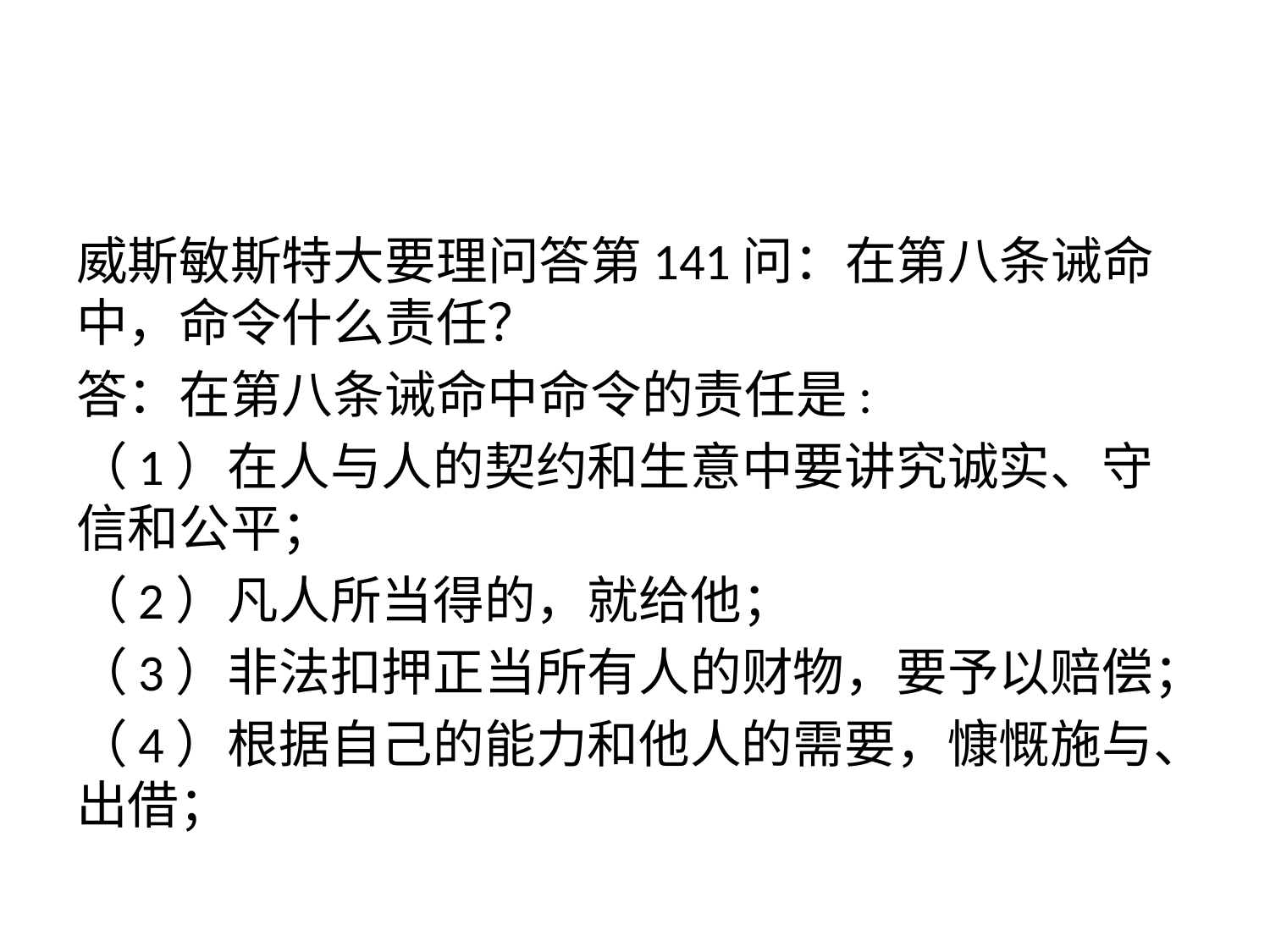

#
威斯敏斯特大要理问答第141问：在第八条诫命中，命令什么责任？
答：在第八条诫命中命令的责任是:
（1）在人与人的契约和生意中要讲究诚实、守信和公平；
（2）凡人所当得的，就给他；
（3）非法扣押正当所有人的财物，要予以赔偿；
（4）根据自己的能力和他人的需要，慷慨施与、出借；